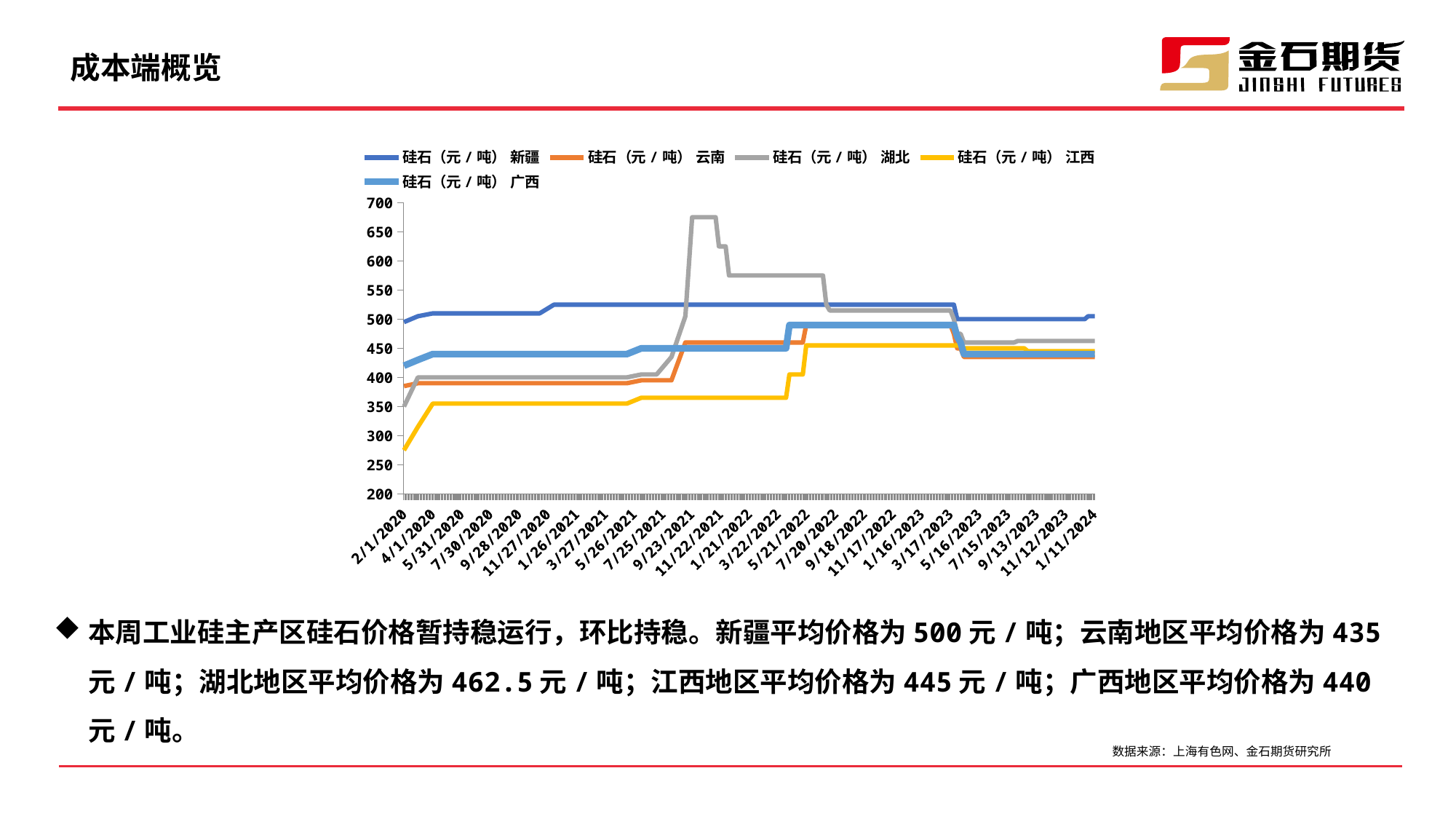

# 成本端概览

### Chart

| Category | 硅石（元/吨） 新疆 | 硅石（元/吨） 云南 | 硅石（元/吨） 湖北 | 硅石（元/吨） 江西 | 硅石（元/吨） 广西 |
|---|---|---|---|---|---|
| 43862 | 495.0 | 385.0 | 350.0 | 275.0 | 420.0 |
| 43891 | 505.0 | 390.0 | 400.0 | 315.0 | 430.0 |
| 43922 | 510.0 | 390.0 | 400.0 | 355.0 | 440.0 |
| 43963 | 510.0 | 390.0 | 400.0 | 355.0 | 440.0 |
| 43992 | 510.0 | 390.0 | 400.0 | 355.0 | 440.0 |
| 44022 | 510.0 | 390.0 | 400.0 | 355.0 | 440.0 |
| 44053 | 510.0 | 390.0 | 400.0 | 355.0 | 440.0 |
| 44084 | 510.0 | 390.0 | 400.0 | 355.0 | 440.0 |
| 44113 | 510.0 | 390.0 | 400.0 | 355.0 | 440.0 |
| 44145 | 510.0 | 390.0 | 400.0 | 355.0 | 440.0 |
| 44175 | 525.0 | 390.0 | 400.0 | 355.0 | 440.0 |
| 44208 | 525.0 | 390.0 | 400.0 | 355.0 | 440.0 |
| 44235 | 525.0 | 390.0 | 400.0 | 355.0 | 440.0 |
| 44267 | 525.0 | 390.0 | 400.0 | 355.0 | 440.0 |
| 44295 | 525.0 | 390.0 | 400.0 | 355.0 | 440.0 |
| 44327 | 525.0 | 390.0 | 400.0 | 355.0 | 440.0 |
| 44357 | 525.0 | 395.0 | 405.0 | 365.0 | 450.0 |
| 44389 | 525.0 | 395.0 | 405.0 | 365.0 | 450.0 |
| 44420 | 525.0 | 395.0 | 435.0 | 365.0 | 450.0 |
| 44449 | 525.0 | 460.0 | 505.0 | 365.0 | 450.0 |
| 44463 | 525.0 | 460.0 | 675.0 | 365.0 | 450.0 |
| 44469 | 525.0 | 460.0 | 675.0 | 365.0 | 450.0 |
| 44477 | 525.0 | 460.0 | 675.0 | 365.0 | 450.0 |
| 44484 | 525.0 | 460.0 | 675.0 | 365.0 | 450.0 |
| 44491 | 525.0 | 460.0 | 675.0 | 365.0 | 450.0 |
| 44498 | 525.0 | 460.0 | 675.0 | 365.0 | 450.0 |
| 44505 | 525.0 | 460.0 | 675.0 | 365.0 | 450.0 |
| 44512 | 525.0 | 460.0 | 675.0 | 365.0 | 450.0 |
| 44519 | 525.0 | 460.0 | 625.0 | 365.0 | 450.0 |
| 44526 | 525.0 | 460.0 | 625.0 | 365.0 | 450.0 |
| 44533 | 525.0 | 460.0 | 625.0 | 365.0 | 450.0 |
| 44540 | 525.0 | 460.0 | 575.0 | 365.0 | 450.0 |
| 44547 | 525.0 | 460.0 | 575.0 | 365.0 | 450.0 |
| 44554 | 525.0 | 460.0 | 575.0 | 365.0 | 450.0 |
| 44561 | 525.0 | 460.0 | 575.0 | 365.0 | 450.0 |
| 44568 | 525.0 | 460.0 | 575.0 | 365.0 | 450.0 |
| 44575 | 525.0 | 460.0 | 575.0 | 365.0 | 450.0 |
| 44582 | 525.0 | 460.0 | 575.0 | 365.0 | 450.0 |
| 44589 | 525.0 | 460.0 | 575.0 | 365.0 | 450.0 |
| 44603 | 525.0 | 460.0 | 575.0 | 365.0 | 450.0 |
| 44610 | 525.0 | 460.0 | 575.0 | 365.0 | 450.0 |
| 44617 | 525.0 | 460.0 | 575.0 | 365.0 | 450.0 |
| 44624 | 525.0 | 460.0 | 575.0 | 365.0 | 450.0 |
| 44631 | 525.0 | 460.0 | 575.0 | 365.0 | 450.0 |
| 44638 | 525.0 | 460.0 | 575.0 | 365.0 | 450.0 |
| 44645 | 525.0 | 460.0 | 575.0 | 365.0 | 450.0 |
| 44652 | 525.0 | 460.0 | 575.0 | 365.0 | 450.0 |
| 44659 | 525.0 | 460.0 | 575.0 | 365.0 | 450.0 |
| 44666 | 525.0 | 460.0 | 575.0 | 405.0 | 490.0 |
| 44673 | 525.0 | 460.0 | 575.0 | 405.0 | 490.0 |
| 44680 | 525.0 | 460.0 | 575.0 | 405.0 | 490.0 |
| 44687 | 525.0 | 460.0 | 575.0 | 405.0 | 490.0 |
| 44694 | 525.0 | 460.0 | 575.0 | 405.0 | 490.0 |
| 44701 | 525.0 | 490.0 | 575.0 | 455.0 | 490.0 |
| 44708 | 525.0 | 490.0 | 575.0 | 455.0 | 490.0 |
| 44714 | 525.0 | 490.0 | 575.0 | 455.0 | 490.0 |
| 44722 | 525.0 | 490.0 | 575.0 | 455.0 | 490.0 |
| 44729 | 525.0 | 490.0 | 575.0 | 455.0 | 490.0 |
| 44736 | 525.0 | 490.0 | 575.0 | 455.0 | 490.0 |
| 44743 | 525.0 | 490.0 | 525.0 | 455.0 | 490.0 |
| 44750 | 525.0 | 490.0 | 515.0 | 455.0 | 490.0 |
| 44757 | 525.0 | 490.0 | 515.0 | 455.0 | 490.0 |
| 44764 | 525.0 | 490.0 | 515.0 | 455.0 | 490.0 |
| 44771 | 525.0 | 490.0 | 515.0 | 455.0 | 490.0 |
| 44778 | 525.0 | 490.0 | 515.0 | 455.0 | 490.0 |
| 44785 | 525.0 | 490.0 | 515.0 | 455.0 | 490.0 |
| 44792 | 525.0 | 490.0 | 515.0 | 455.0 | 490.0 |
| 44799 | 525.0 | 490.0 | 515.0 | 455.0 | 490.0 |
| 44806 | 525.0 | 490.0 | 515.0 | 455.0 | 490.0 |
| 44813 | 525.0 | 490.0 | 515.0 | 455.0 | 490.0 |
| 44820 | 525.0 | 490.0 | 515.0 | 455.0 | 490.0 |
| 44827 | 525.0 | 490.0 | 515.0 | 455.0 | 490.0 |
| 44834 | 525.0 | 490.0 | 515.0 | 455.0 | 490.0 |
| 44848 | 525.0 | 490.0 | 515.0 | 455.0 | 490.0 |
| 44855 | 525.0 | 490.0 | 515.0 | 455.0 | 490.0 |
| 44862 | 525.0 | 490.0 | 515.0 | 455.0 | 490.0 |
| 44869 | 525.0 | 490.0 | 515.0 | 455.0 | 490.0 |
| 44876 | 525.0 | 490.0 | 515.0 | 455.0 | 490.0 |
| 44883 | 525.0 | 490.0 | 515.0 | 455.0 | 490.0 |
| 44890 | 525.0 | 490.0 | 515.0 | 455.0 | 490.0 |
| 44897 | 525.0 | 490.0 | 515.0 | 455.0 | 490.0 |
| 44904 | 525.0 | 490.0 | 515.0 | 455.0 | 490.0 |
| 44911 | 525.0 | 490.0 | 515.0 | 455.0 | 490.0 |
| 44918 | 525.0 | 490.0 | 515.0 | 455.0 | 490.0 |
| 44925 | 525.0 | 490.0 | 515.0 | 455.0 | 490.0 |
| 44932 | 525.0 | 490.0 | 515.0 | 455.0 | 490.0 |
| 44939 | 525.0 | 490.0 | 515.0 | 455.0 | 490.0 |
| 44946 | 525.0 | 490.0 | 515.0 | 455.0 | 490.0 |
| 44960 | 525.0 | 490.0 | 515.0 | 455.0 | 490.0 |
| 44967 | 525.0 | 490.0 | 515.0 | 455.0 | 490.0 |
| 44974 | 525.0 | 490.0 | 515.0 | 455.0 | 490.0 |
| 44981 | 525.0 | 490.0 | 515.0 | 455.0 | 490.0 |
| 44988 | 525.0 | 490.0 | 515.0 | 455.0 | 490.0 |
| 44995 | 525.0 | 490.0 | 515.0 | 455.0 | 490.0 |
| 45002 | 525.0 | 490.0 | 515.0 | 455.0 | 490.0 |
| 45009 | 525.0 | 475.0 | 500.0 | 455.0 | 490.0 |
| 45016 | 500.0 | 450.0 | 475.0 | 455.0 | 470.0 |
| 45023 | 500.0 | 450.0 | 475.0 | 455.0 | 460.0 |
| 45030 | 500.0 | 435.0 | 460.0 | 450.0 | 440.0 |
| 45037 | 500.0 | 435.0 | 460.0 | 450.0 | 440.0 |
| 45044 | 500.0 | 435.0 | 460.0 | 450.0 | 440.0 |
| 45051 | 500.0 | 435.0 | 460.0 | 450.0 | 440.0 |
| 45058 | 500.0 | 435.0 | 460.0 | 450.0 | 440.0 |
| 45065 | 500.0 | 435.0 | 460.0 | 450.0 | 440.0 |
| 45072 | 500.0 | 435.0 | 460.0 | 450.0 | 440.0 |
| 45079 | 500.0 | 435.0 | 460.0 | 450.0 | 440.0 |
| 45086 | 500.0 | 435.0 | 460.0 | 450.0 | 440.0 |
| 45093 | 500.0 | 435.0 | 460.0 | 450.0 | 440.0 |
| 45098 | 500.0 | 435.0 | 460.0 | 450.0 | 440.0 |
| 45107 | 500.0 | 435.0 | 460.0 | 450.0 | 440.0 |
| 45114 | 500.0 | 435.0 | 460.0 | 450.0 | 440.0 |
| 45122 | 500.0 | 435.0 | 460.0 | 450.0 | 440.0 |
| 45128 | 500.0 | 435.0 | 460.0 | 450.0 | 440.0 |
| 45135 | 500.0 | 435.0 | 460.0 | 450.0 | 440.0 |
| 45142 | 500.0 | 435.0 | 462.5 | 450.0 | 440.0 |
| 45149 | 500.0 | 435.0 | 462.5 | 450.0 | 440.0 |
| 45156 | 500.0 | 435.0 | 462.5 | 450.0 | 440.0 |
| 45163 | 500.0 | 435.0 | 462.5 | 445.0 | 440.0 |
| 45170 | 500.0 | 435.0 | 462.5 | 445.0 | 440.0 |
| 45177 | 500.0 | 435.0 | 462.5 | 445.0 | 440.0 |
| 45184 | 500.0 | 435.0 | 462.5 | 445.0 | 440.0 |
| 45191 | 500.0 | 435.0 | 462.5 | 445.0 | 440.0 |
| 45197 | 500.0 | 435.0 | 462.5 | 445.0 | 440.0 |
| 45212 | 500.0 | 435.0 | 462.5 | 445.0 | 440.0 |
| 45219 | 500.0 | 435.0 | 462.5 | 445.0 | 440.0 |
| 45226 | 500.0 | 435.0 | 462.5 | 445.0 | 440.0 |
| 45233 | 500.0 | 435.0 | 462.5 | 445.0 | 440.0 |
| 45240 | 500.0 | 435.0 | 462.5 | 445.0 | 440.0 |
| 45247 | 500.0 | 435.0 | 462.5 | 445.0 | 440.0 |
| 45254 | 500.0 | 435.0 | 462.5 | 445.0 | 440.0 |
| 45261 | 500.0 | 435.0 | 462.5 | 445.0 | 440.0 |
| 45268 | 500.0 | 435.0 | 462.5 | 445.0 | 440.0 |
| 45275 | 500.0 | 435.0 | 462.5 | 445.0 | 440.0 |
| 45282 | 500.0 | 435.0 | 462.5 | 445.0 | 440.0 |
| 45289 | 505.0 | 435.0 | 462.5 | 445.0 | 440.0 |
| 45296 | 505.0 | 435.0 | 462.5 | 445.0 | 440.0 |
| 45303 | 505.0 | 435.0 | 462.5 | 445.0 | 440.0 |
本周工业硅主产区硅石价格暂持稳运行，环比持稳。新疆平均价格为500元/吨；云南地区平均价格为435元/吨；湖北地区平均价格为462.5元/吨；江西地区平均价格为445元/吨；广西地区平均价格为440元/吨。
数据来源：上海有色网、金石期货研究所